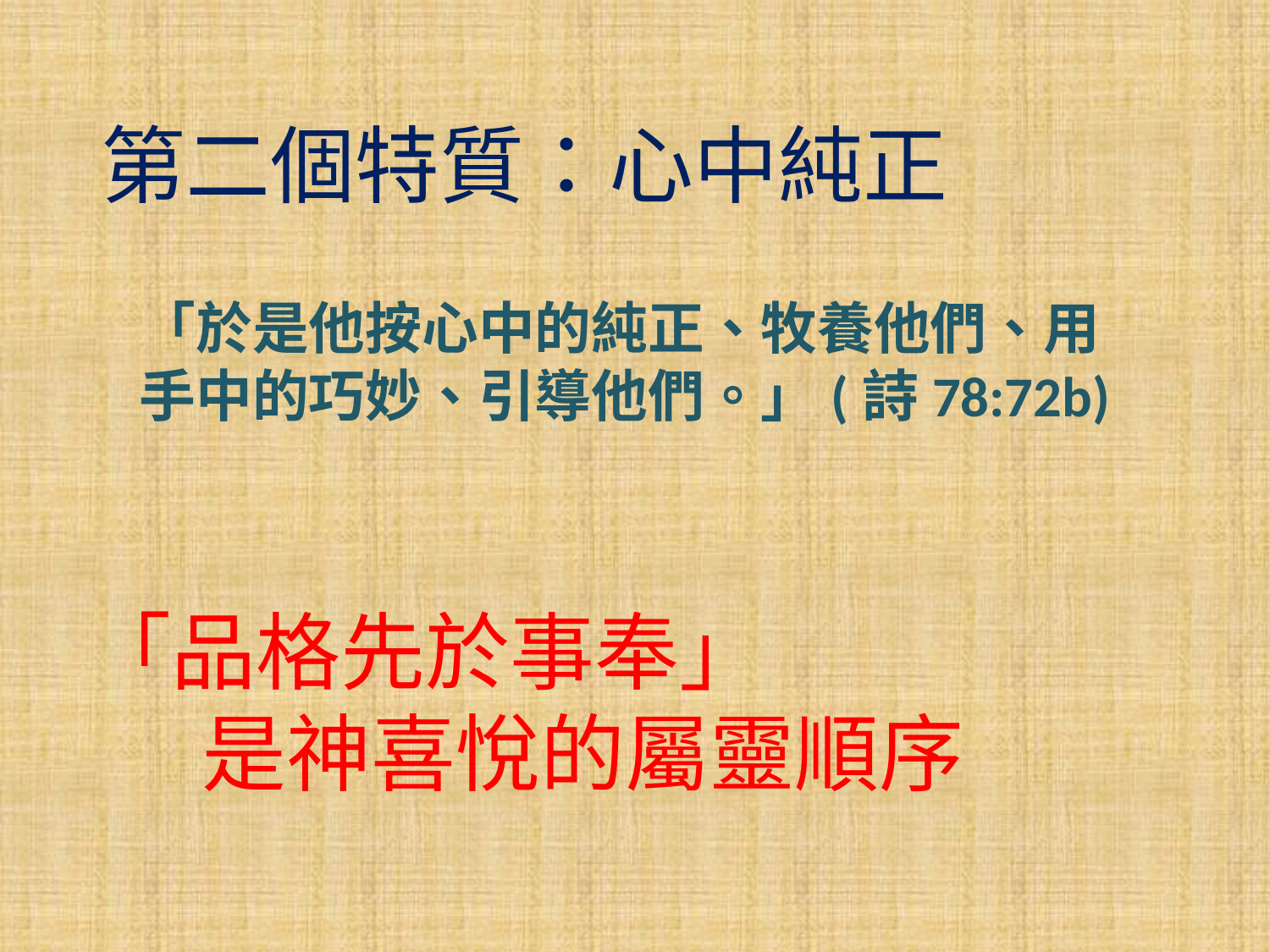

第二個特質：心中純正
「於是他按心中的純正、牧養他們、用手中的巧妙、引導他們。」(詩78:72b)
「品格先於事奉」
     是神喜悅的屬靈順序